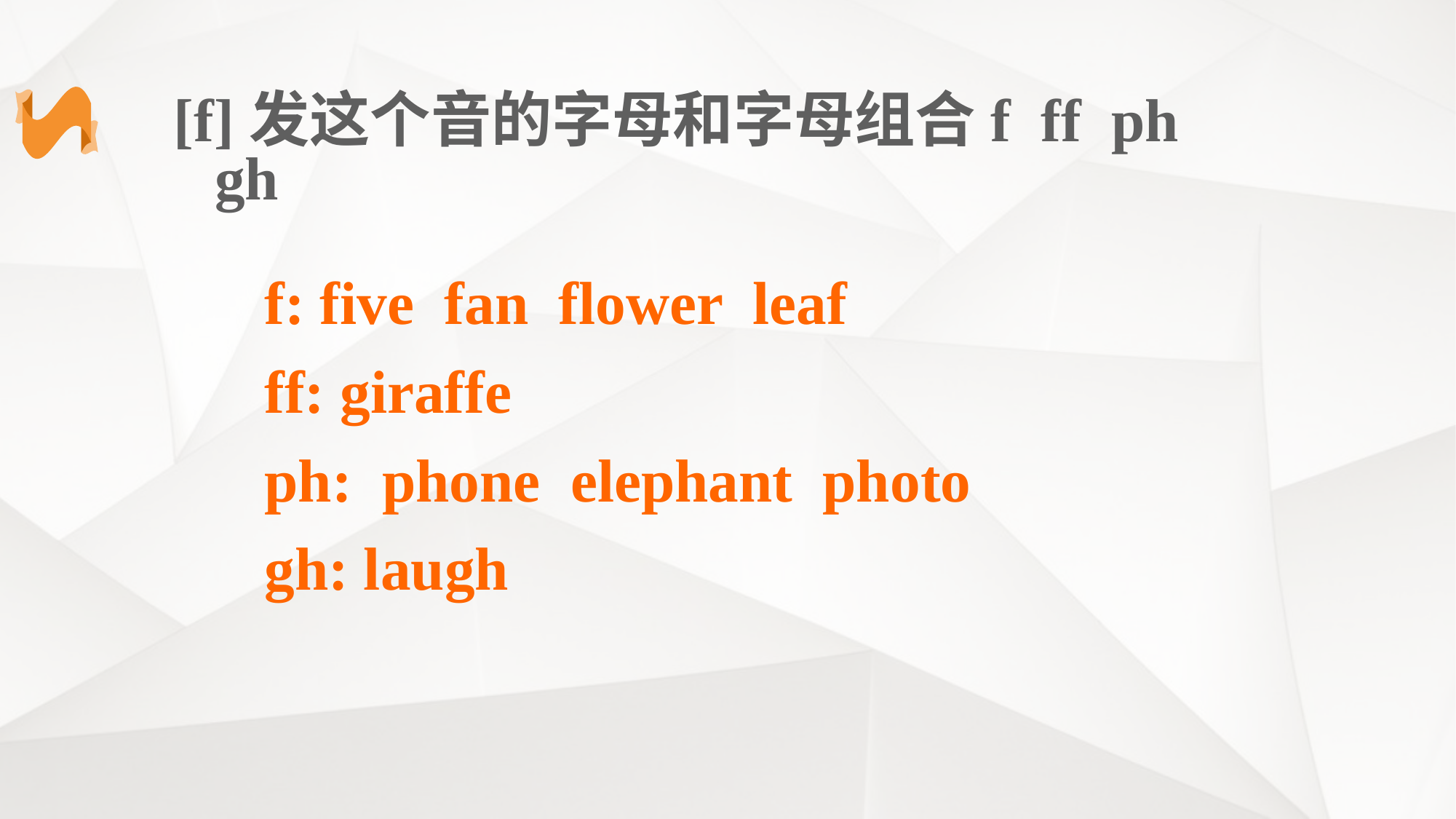

[f]发这个音的字母和字母组合f  ff  ph gh
      f: five  fan  flower  leaf
      ff: giraffe
      ph:  phone  elephant  photo
      gh: laugh